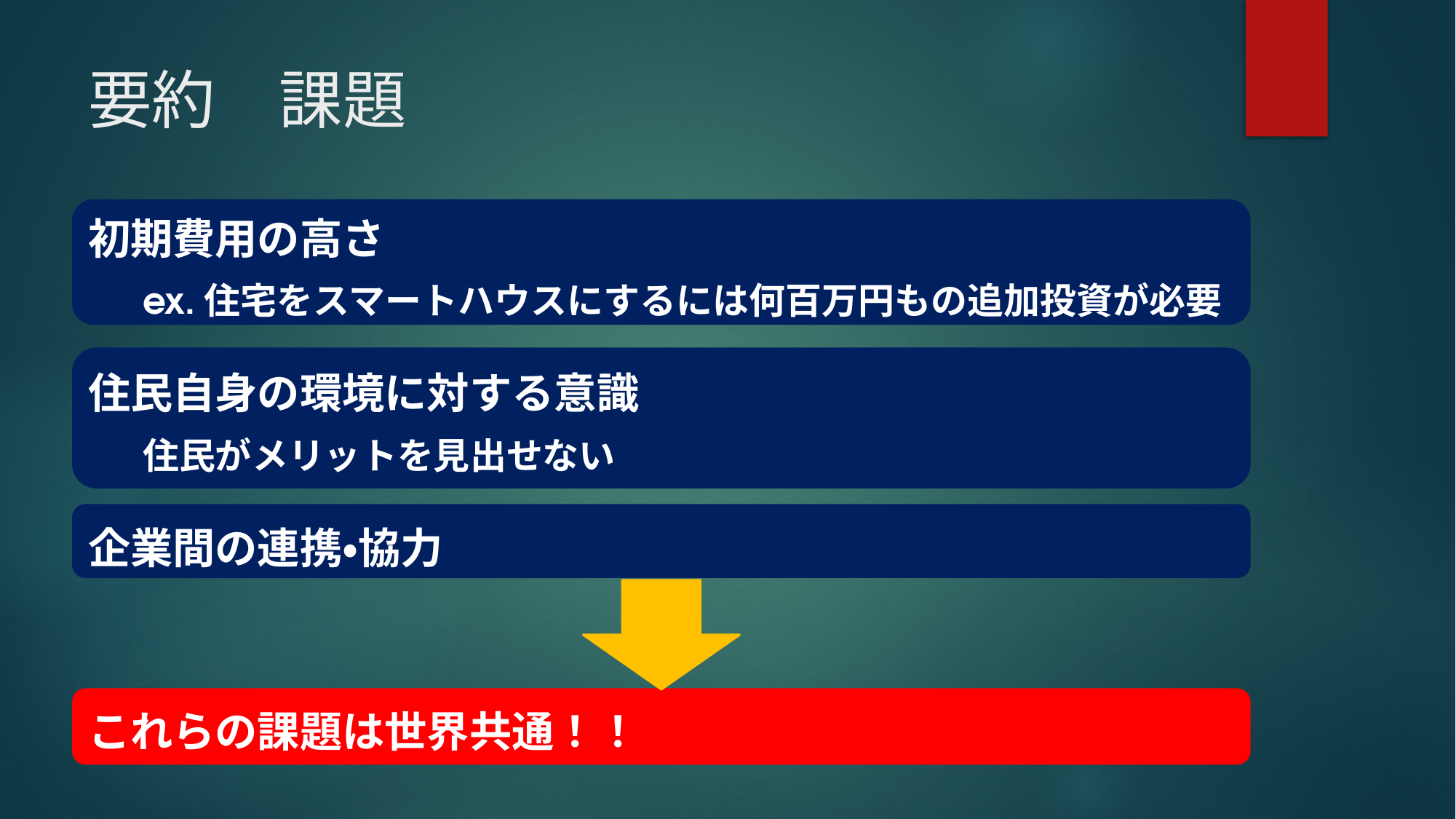

# 要約　課題

初期費用の高さ
ex.住宅をスマートハウスにするには何百万円もの追加投資が必要

住民自身の環境に対する意識
住民がメリットを見出せない

企業間の連携・協力

これらの課題は世界共通！！